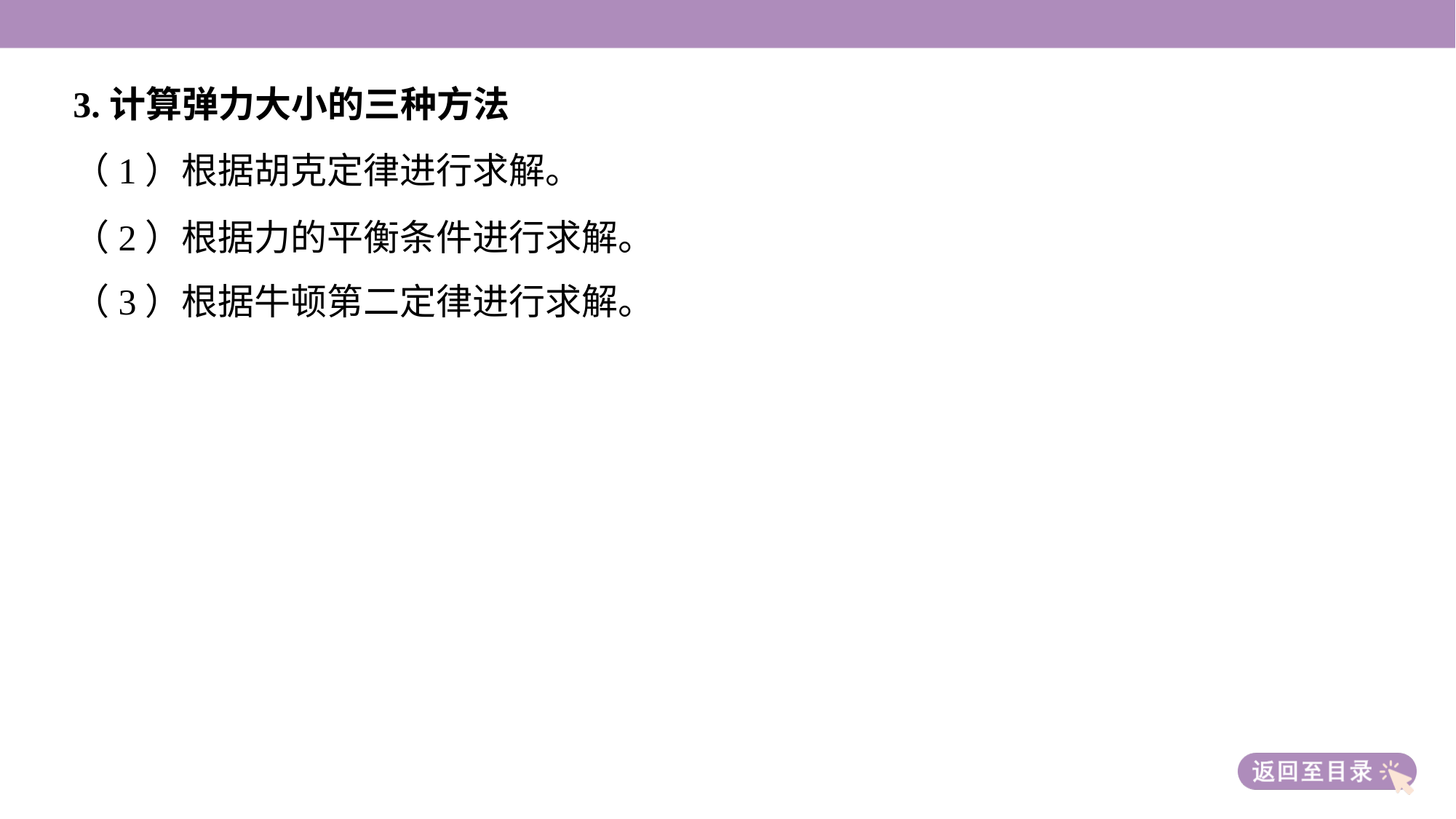

3.计算弹力大小的三种方法
（1）根据胡克定律进行求解。
（2）根据力的平衡条件进行求解。
（3）根据牛顿第二定律进行求解。